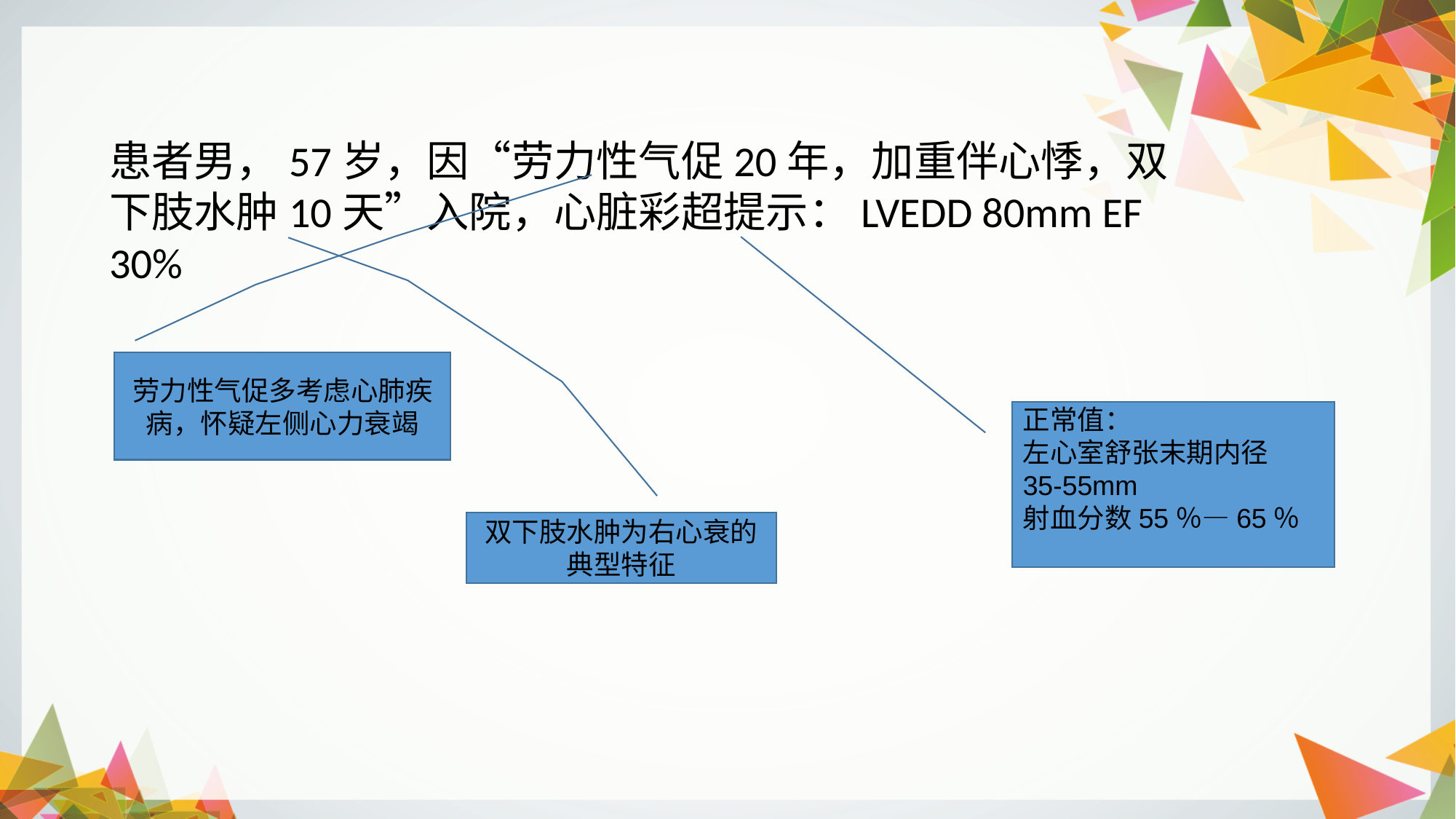

患者男，57岁，因“劳力性气促20年，加重伴心悸，双下肢水肿10天”入院，心脏彩超提示：LVEDD 80mm EF 30%
劳力性气促多考虑心肺疾病，怀疑左侧心力衰竭
正常值：
左心室舒张末期内径  35-55mm
射血分数55％—65％

双下肢水肿为右心衰的典型特征